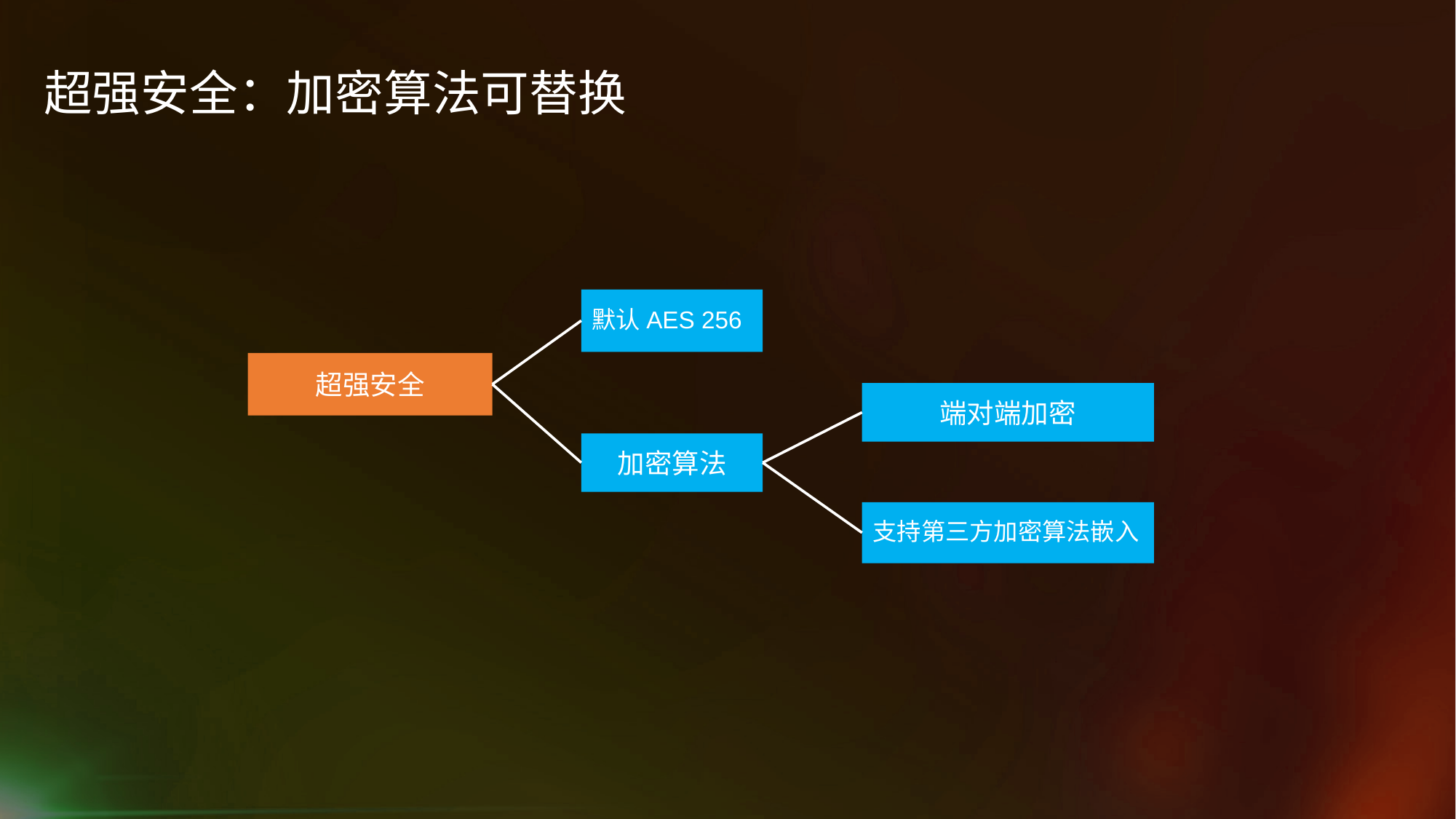

# 超强安全：加密算法可替换
默认AES 256
超强安全
端对端加密
加密算法
支持第三方加密算法嵌入